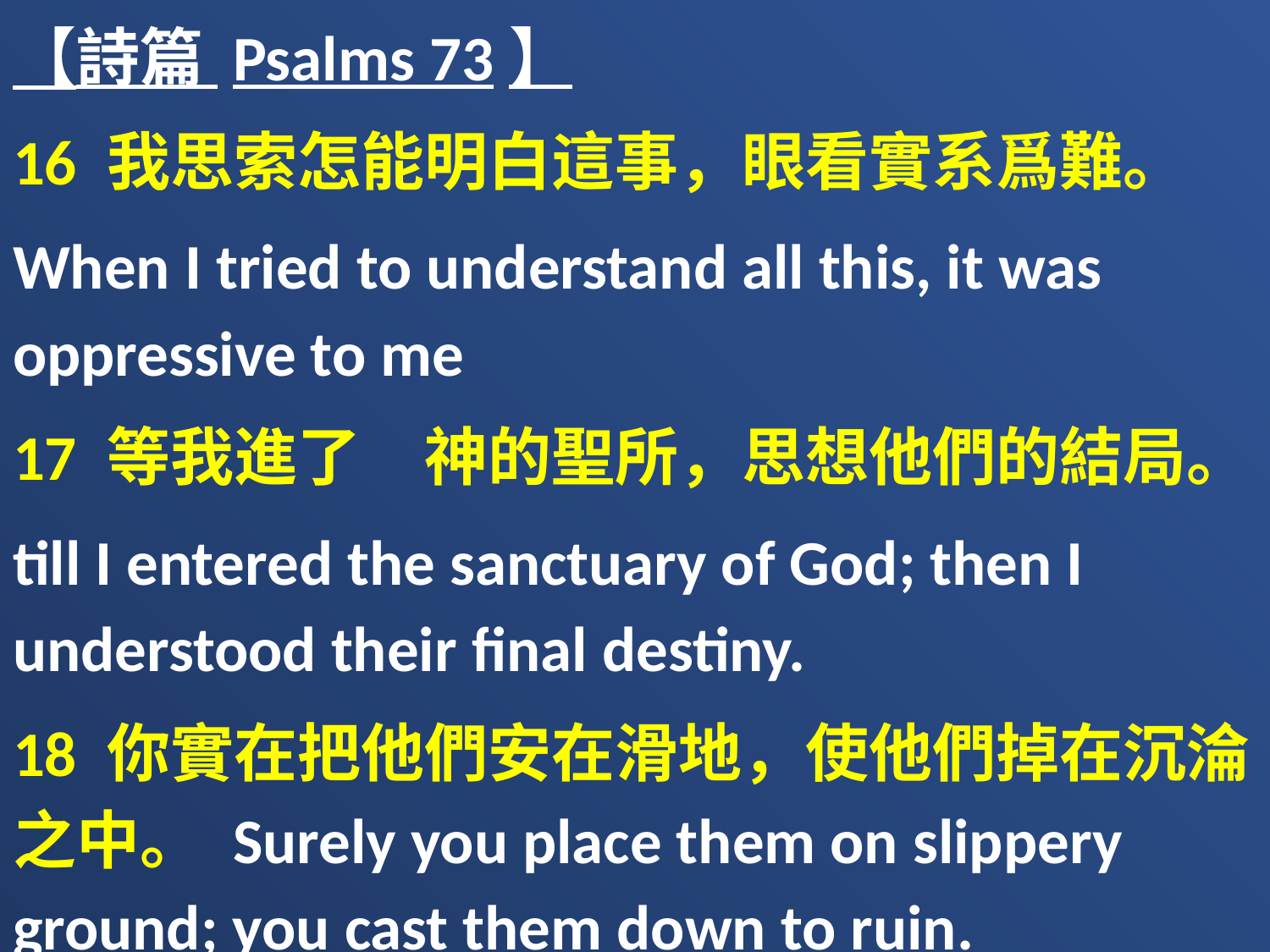

【詩篇 Psalms 73】
16 我思索怎能明白這事，眼看實系爲難。
When I tried to understand all this, it was oppressive to me
17 等我進了　神的聖所，思想他們的結局。
till I entered the sanctuary of God; then I understood their final destiny.
18 你實在把他們安在滑地，使他們掉在沉淪之中。 Surely you place them on slippery ground; you cast them down to ruin.